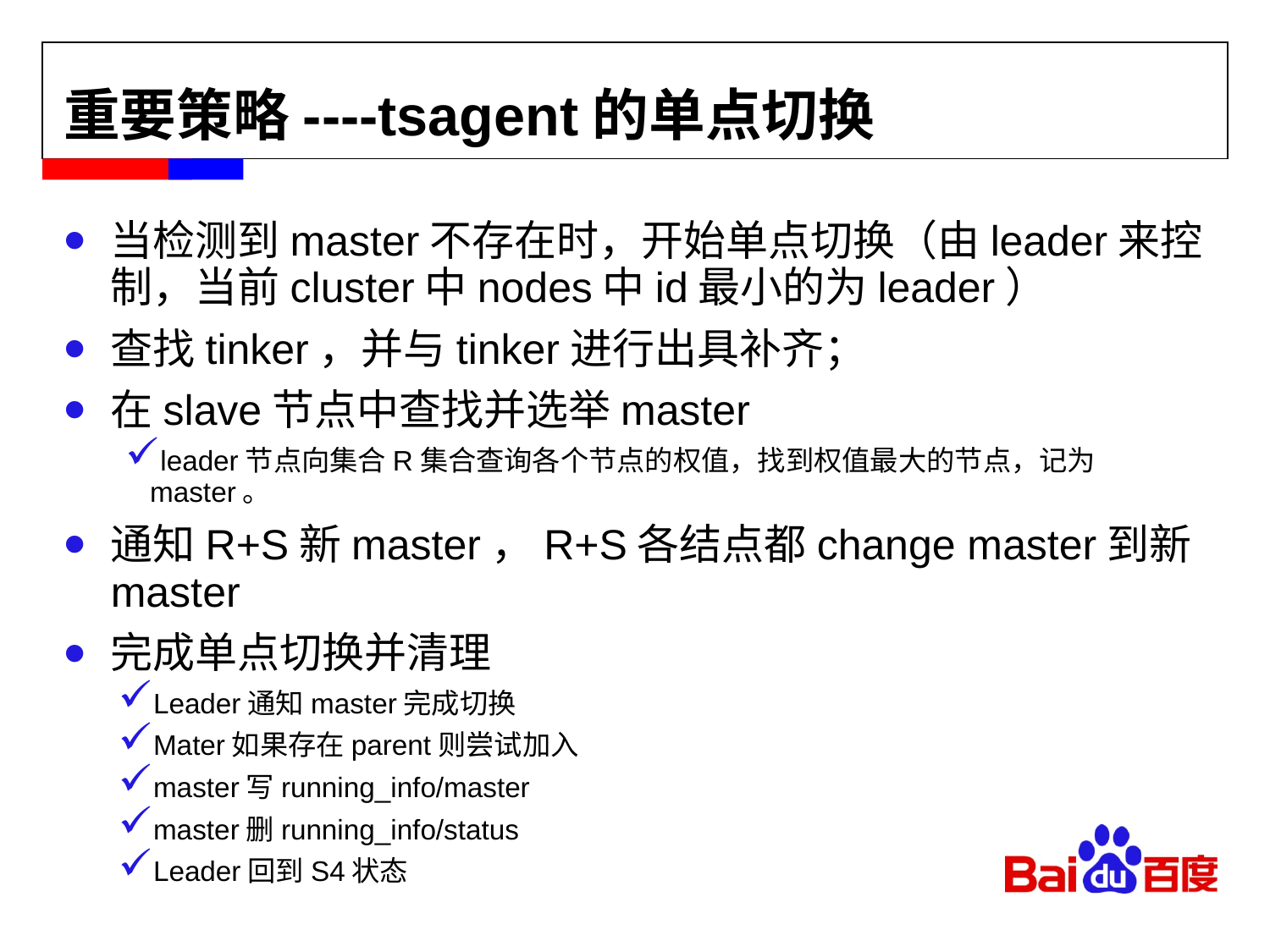

# 重要策略----tsagent的单点切换
当检测到master不存在时，开始单点切换（由leader来控制，当前cluster中nodes中id最小的为leader）
查找tinker，并与tinker进行出具补齐；
在slave节点中查找并选举master
leader节点向集合R集合查询各个节点的权值，找到权值最大的节点，记为master。
通知R+S新master，R+S各结点都change master到新master
完成单点切换并清理
Leader通知master完成切换
Mater如果存在parent则尝试加入
master写running_info/master
master删running_info/status
Leader回到S4状态